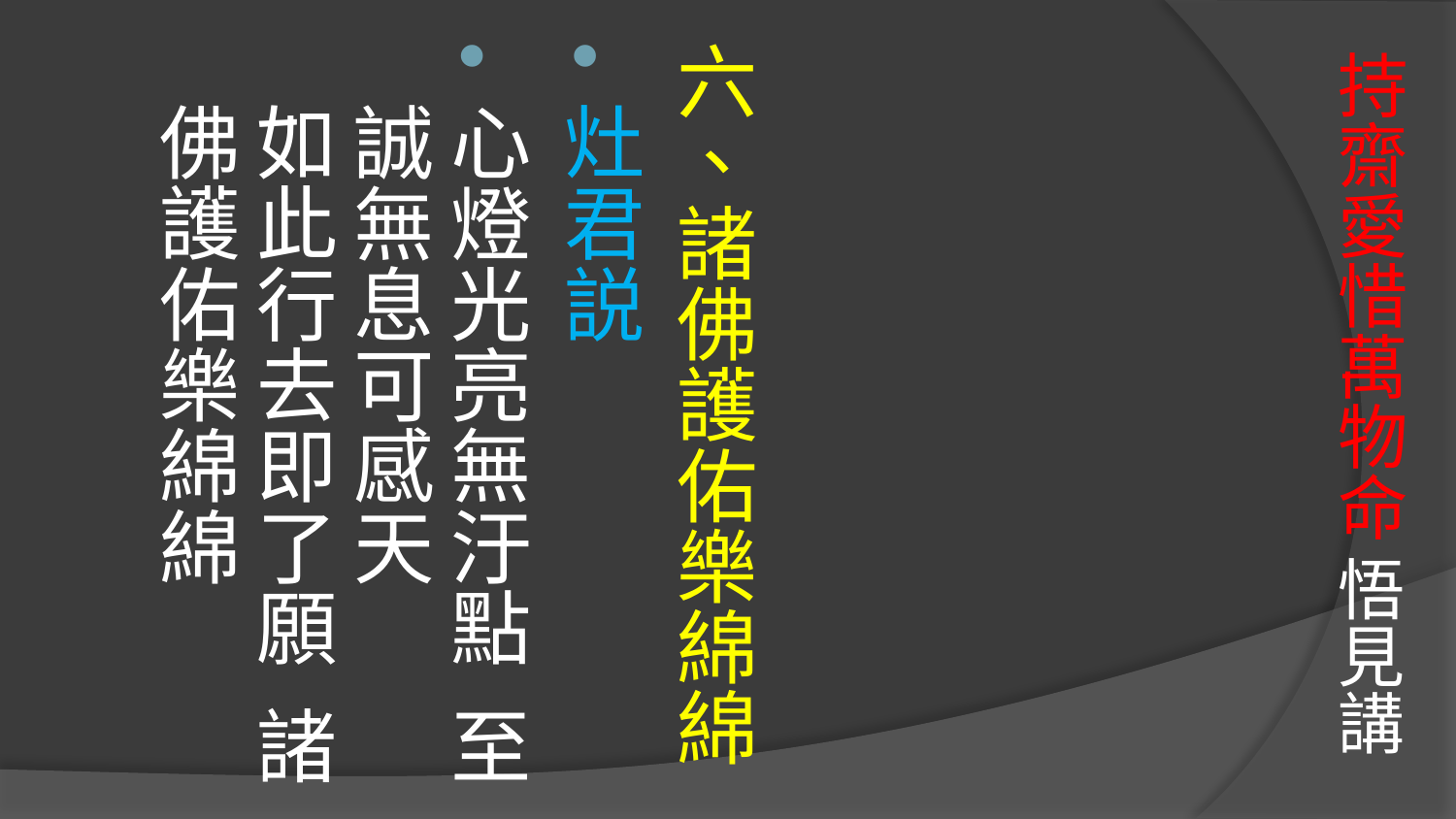

# 持齋愛惜萬物命 悟見講
六、諸佛護佑樂綿綿
灶君説
心燈光亮無汙點  至誠無息可感天
如此行去即了願  諸佛護佑樂綿綿